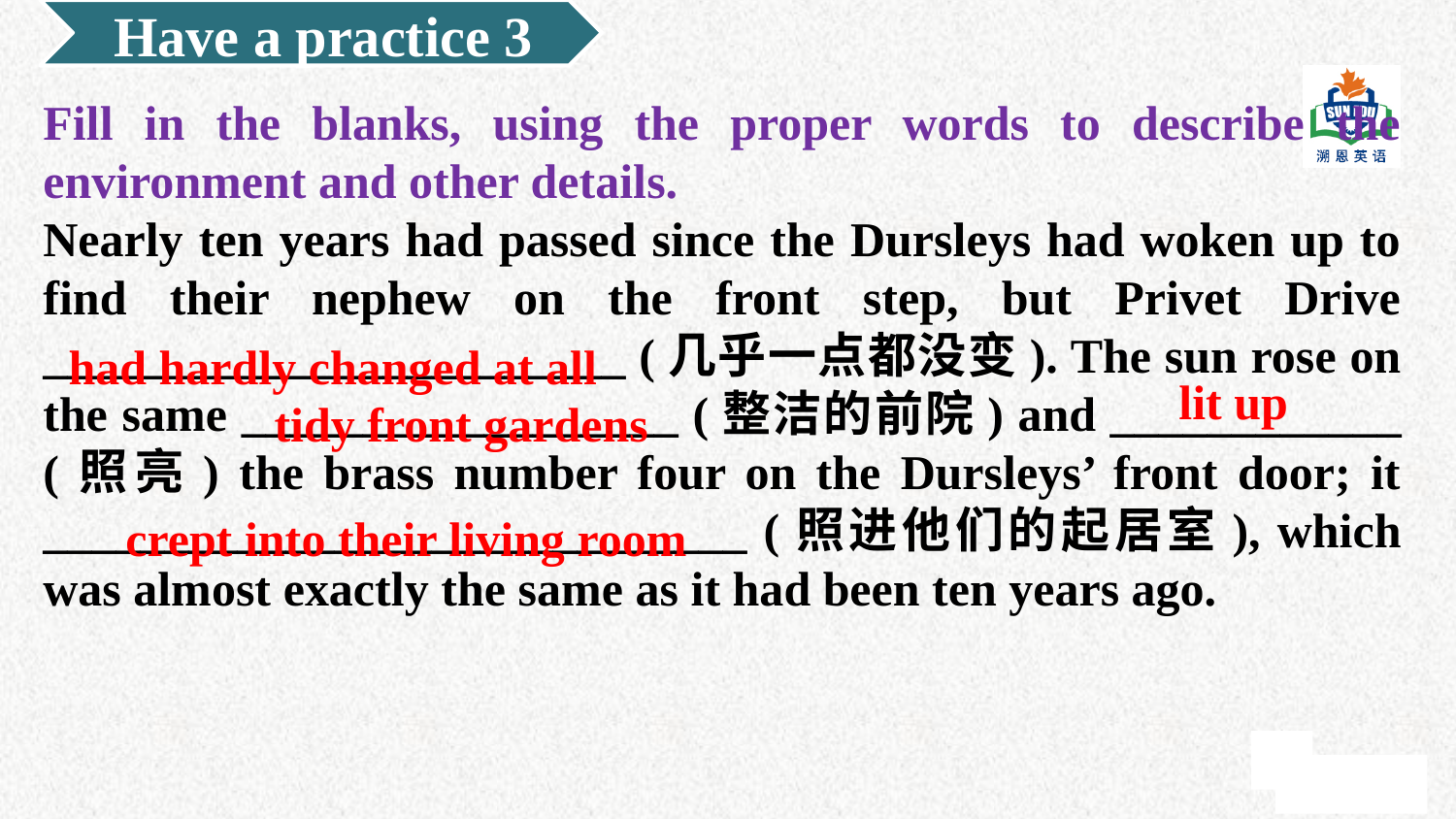

Have a practice 3

Fill in the blanks, using the proper words to describe the environment and other details.
Nearly ten years had passed since the Dursleys had woken up to find their nephew on the front step, but Privet Drive ________________________ (几乎一点都没变). The sun rose on the same __________________ (整洁的前院) and ____________ (照亮) the brass number four on the Dursleys’ front door; it _____________________________ (照进他们的起居室), which was almost exactly the same as it had been ten years ago.
had hardly changed at all
lit up
tidy front gardens
crept into their living room